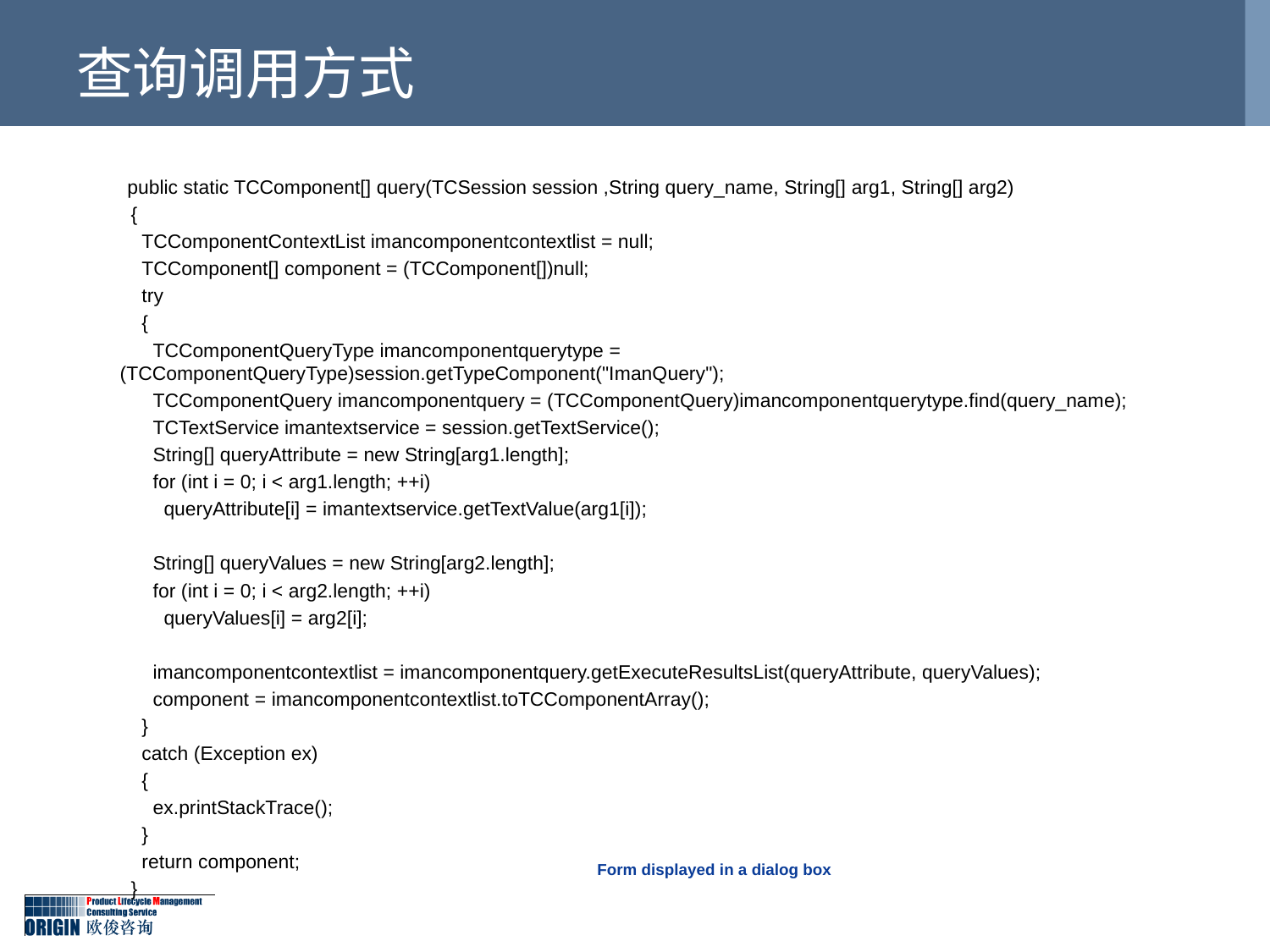

# 查询调用方式

          public static TCComponent[] query(TCSession session ,String query_name, String[] arg1, String[] arg2)
	  {
	    TCComponentContextList imancomponentcontextlist = null;
	    TCComponent[] component = (TCComponent[])null;
	    try
	    {
	      TCComponentQueryType imancomponentquerytype =    (TCComponentQueryType)session.getTypeComponent("ImanQuery");
	      TCComponentQuery imancomponentquery = (TCComponentQuery)imancomponentquerytype.find(query_name);
	      TCTextService imantextservice = session.getTextService();
	      String[] queryAttribute = new String[arg1.length];
	      for (int i = 0; i < arg1.length; ++i)
	        queryAttribute[i] = imantextservice.getTextValue(arg1[i]);

	      String[] queryValues = new String[arg2.length];
	      for (int i = 0; i < arg2.length; ++i)
	        queryValues[i] = arg2[i];

	      imancomponentcontextlist = imancomponentquery.getExecuteResultsList(queryAttribute, queryValues);
	      component = imancomponentcontextlist.toTCComponentArray();
	    }
	    catch (Exception ex)
	    {
	      ex.printStackTrace();
	    }
	    return component;
	  }
Form displayed in a dialog box